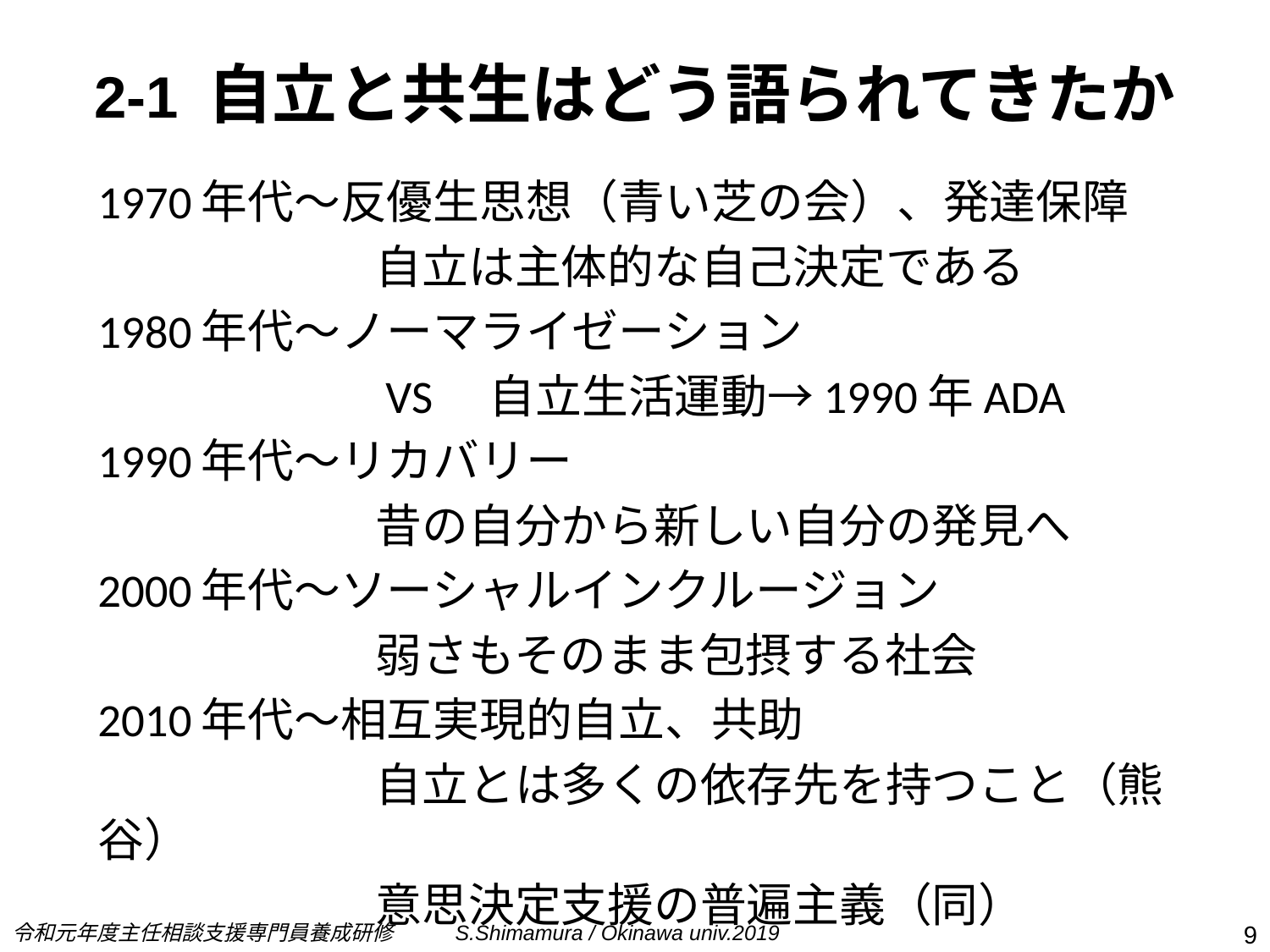

# 2-1 自立と共生はどう語られてきたか
1970年代～反優生思想（青い芝の会）、発達保障
　　　　　　自立は主体的な自己決定である
1980年代～ノーマライゼーション
　　　　　　VS　自立生活運動→1990年ADA
1990年代～リカバリー
　　　　　　昔の自分から新しい自分の発見へ
2000年代～ソーシャルインクルージョン
　　　　　　弱さもそのまま包摂する社会
2010年代～相互実現的自立、共助
　　　　　　自立とは多くの依存先を持つこと（熊谷）
　　　　　　意思決定支援の普遍主義（同）

令和元年度主任相談支援専門員養成研修
9
S.Shimamura / Okinawa univ.2019